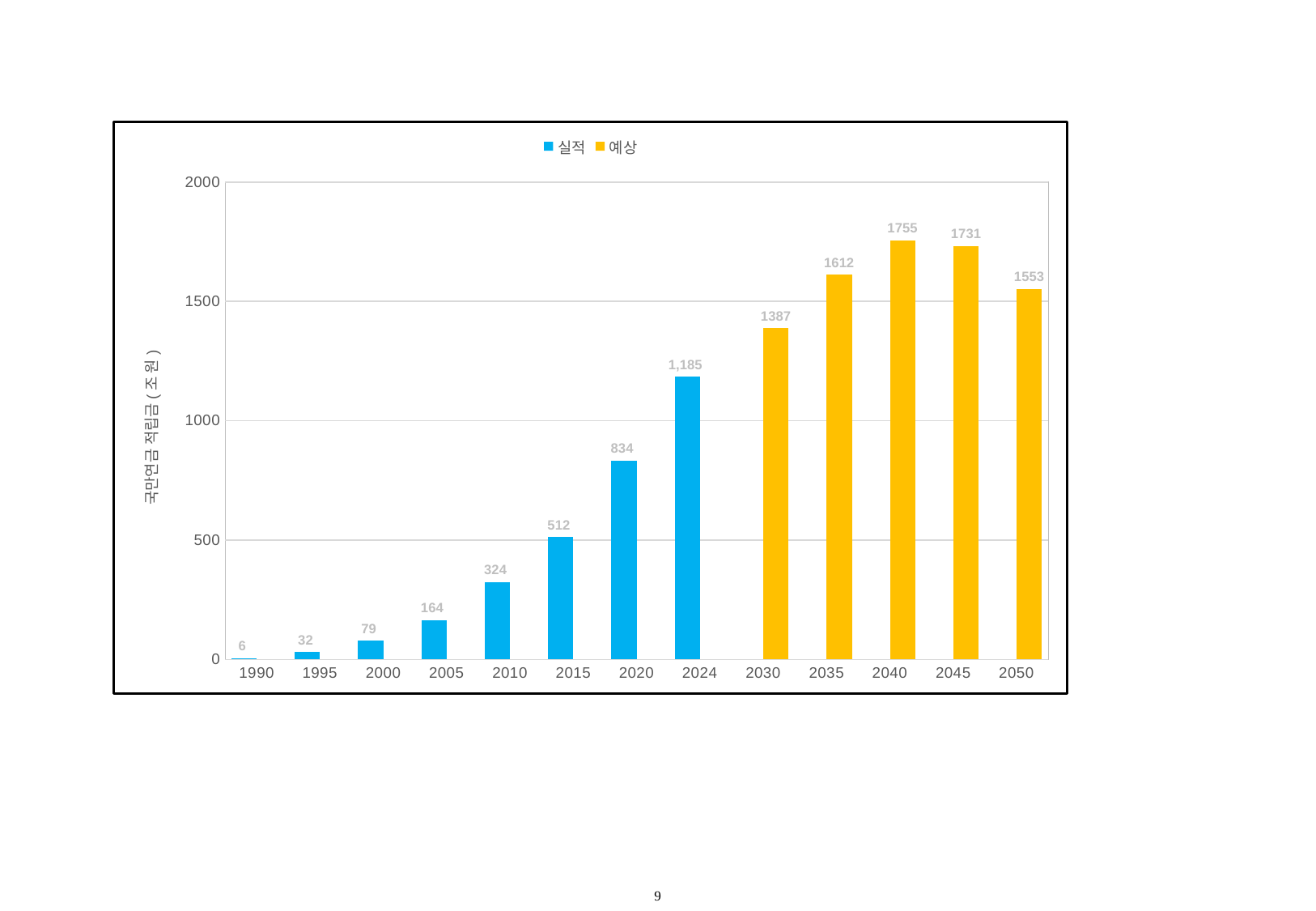

### Chart

| Category | 실적 | 예상 |
|---|---|---|
| 1990 | 5.8 | None |
| 1995 | 31.5 | None |
| 2000 | 78.7 | None |
| 2005 | 164.3 | None |
| 2010 | 324.0 | None |
| 2015 | 512.3 | None |
| 2020 | 833.7 | None |
| 2024 | 1185.2 | None |
| 2030 | None | 1387.0 |
| 2035 | None | 1612.0 |
| 2040 | None | 1755.0 |
| 2045 | None | 1731.0 |
| 2050 | None | 1553.0 |
#